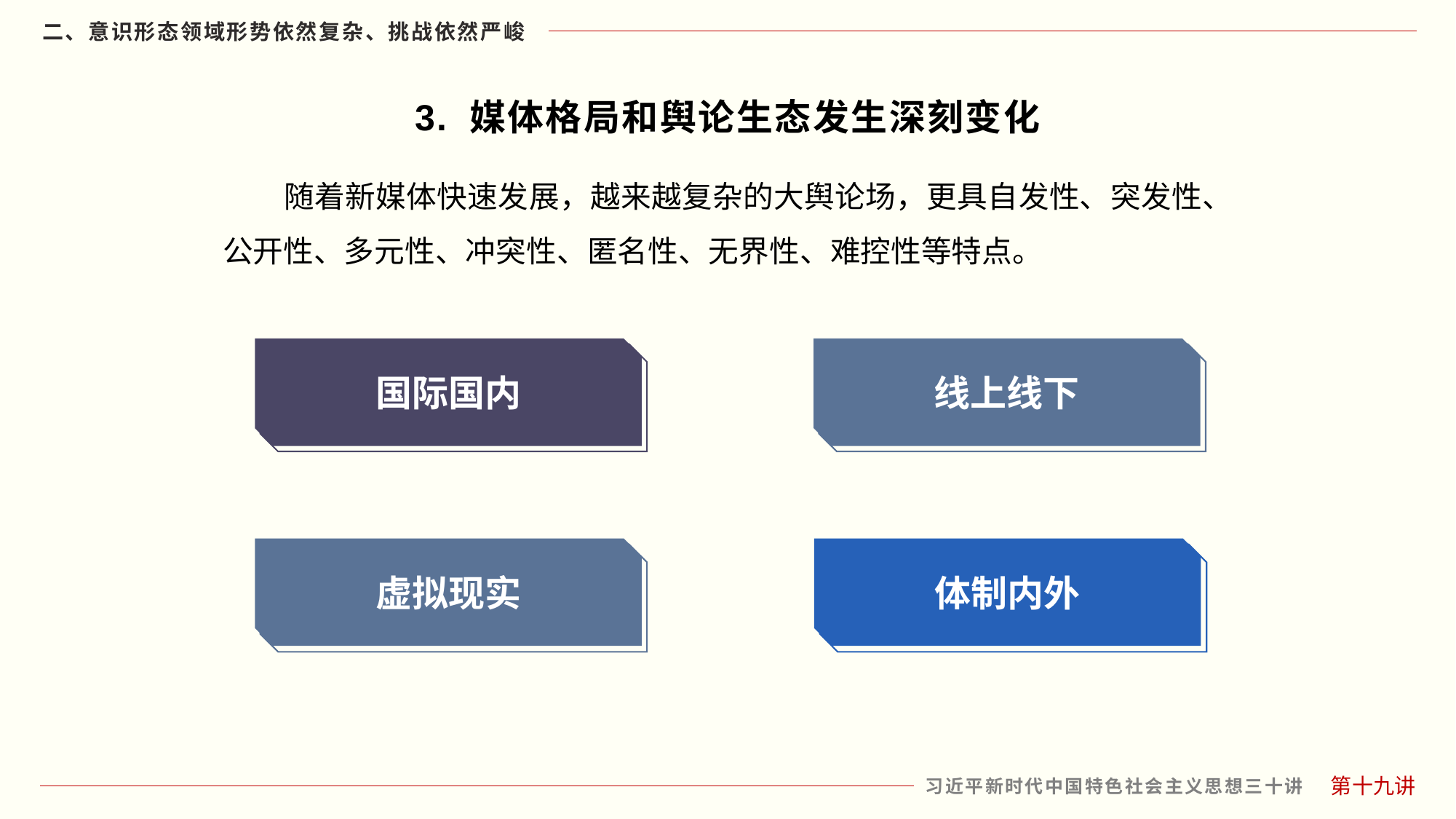

3. 媒体格局和舆论生态发生深刻变化
　　随着新媒体快速发展，越来越复杂的大舆论场，更具自发性、突发性、公开性、多元性、冲突性、匿名性、无界性、难控性等特点。
国际国内

线上线下

虚拟现实

体制内外